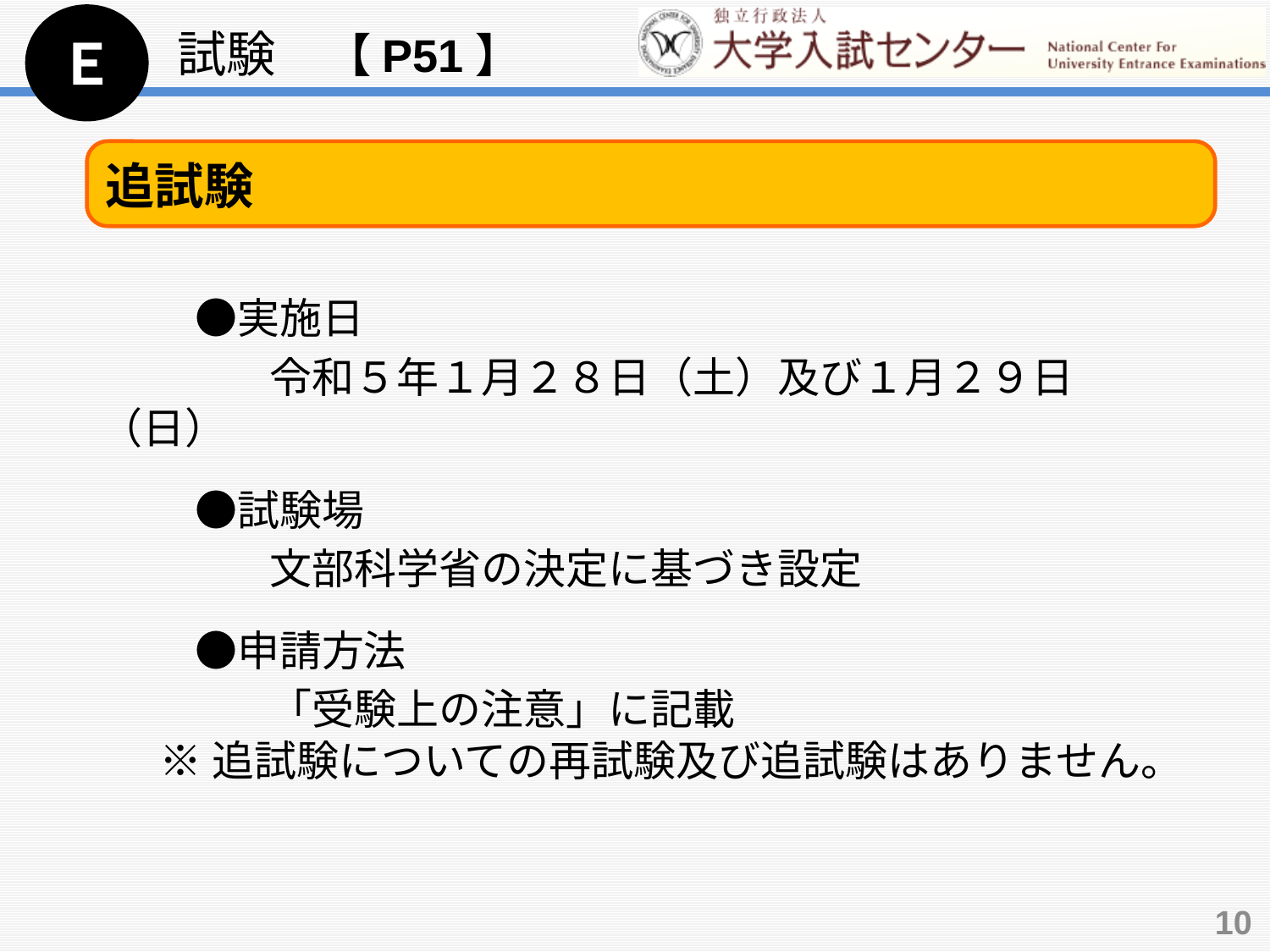

Ｅ
試験　【P51】
追試験
　　 ●実施日
　　　　令和５年１月２８日（土）及び１月２９日（日）
　　 ●試験場
　　　　文部科学省の決定に基づき設定
　　 ●申請方法
　　　　「受験上の注意」に記載

※追試験についての再試験及び追試験はありません。
10